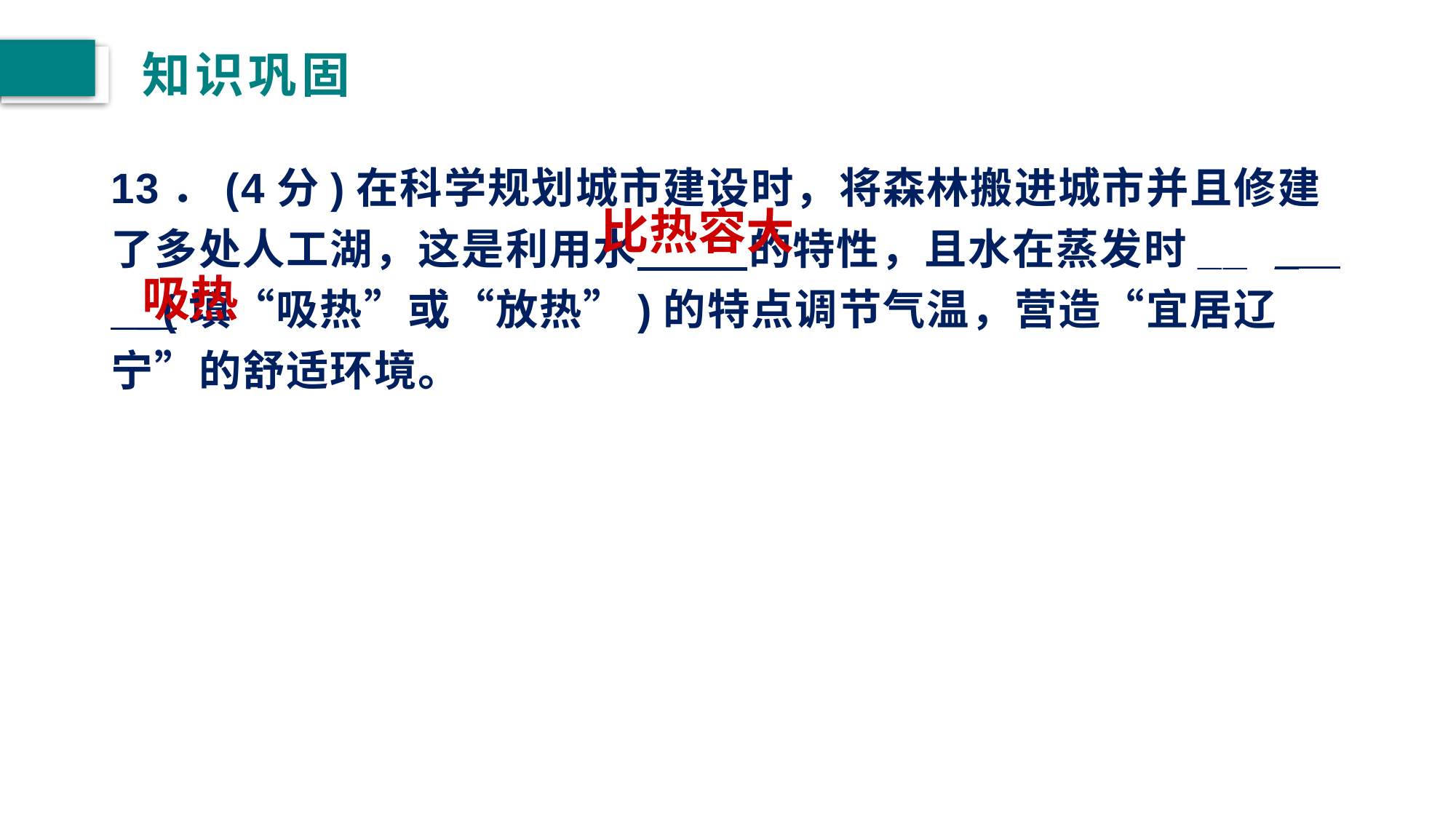

# 知识巩固
13．(4分)在科学规划城市建设时，将森林搬进城市并且修建了多处人工湖，这是利用水          的特性，且水在蒸发时__  _      _(填“吸热”或“放热”)的特点调节气温，营造“宜居辽宁”的舒适环境。
比热容大
吸热